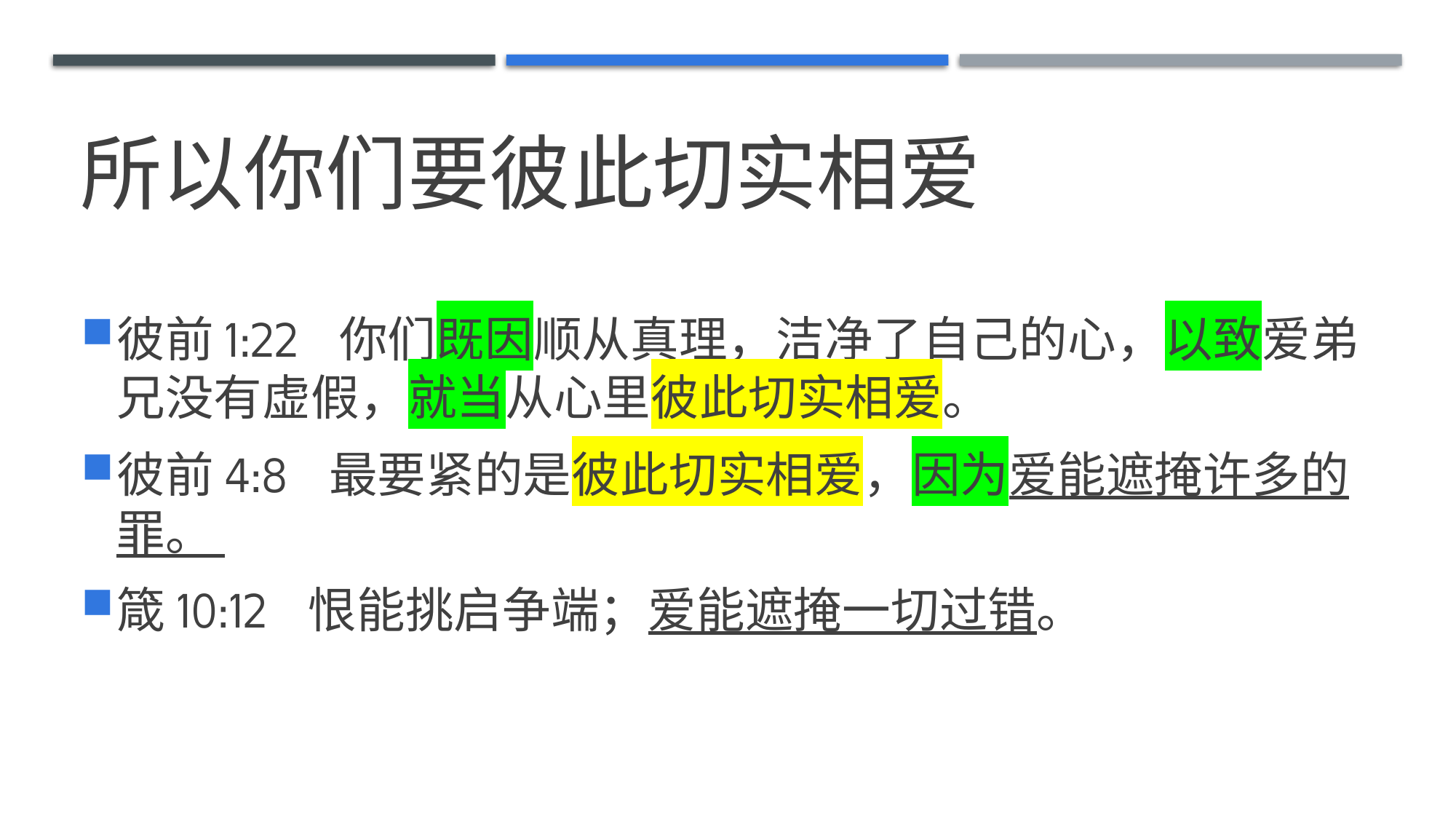

# 所以你们要彼此切实相爱
彼前1:22  你们既因顺从真理，洁净了自己的心，以致爱弟兄没有虚假，就当从心里彼此切实相爱。
彼前4:8  最要紧的是彼此切实相爱，因为爱能遮掩许多的罪。
箴10:12  恨能挑启争端；爱能遮掩一切过错。